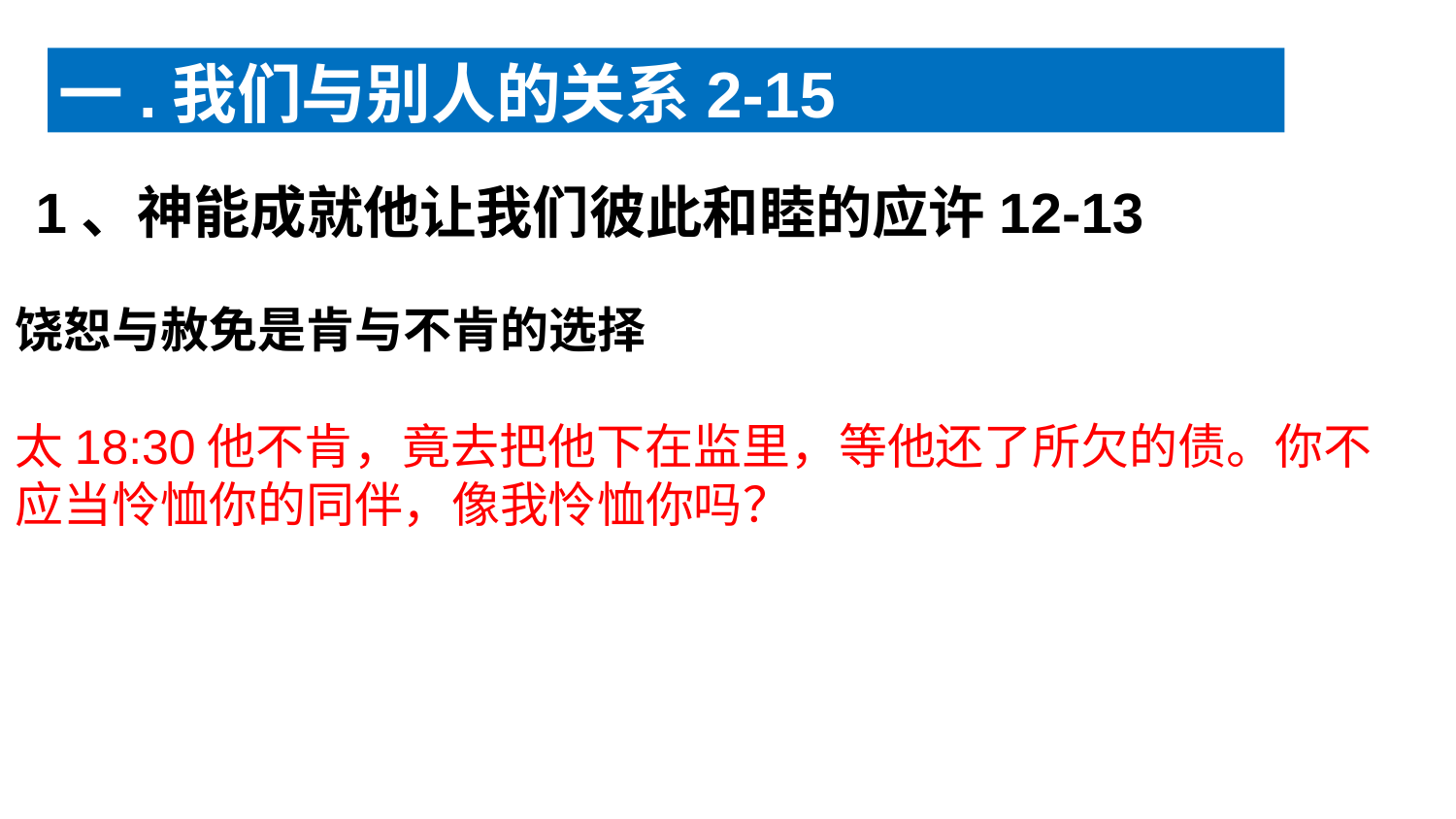

一.我们与别人的关系2-15

讨神的喜悦1-2
1、神能成就他让我们彼此和睦的应许12-13

饶恕与赦免是肯与不肯的选择

太18:30他不肯，竟去把他下在监里，等他还了所欠的债。你不应当怜恤你的同伴，像我怜恤你吗？